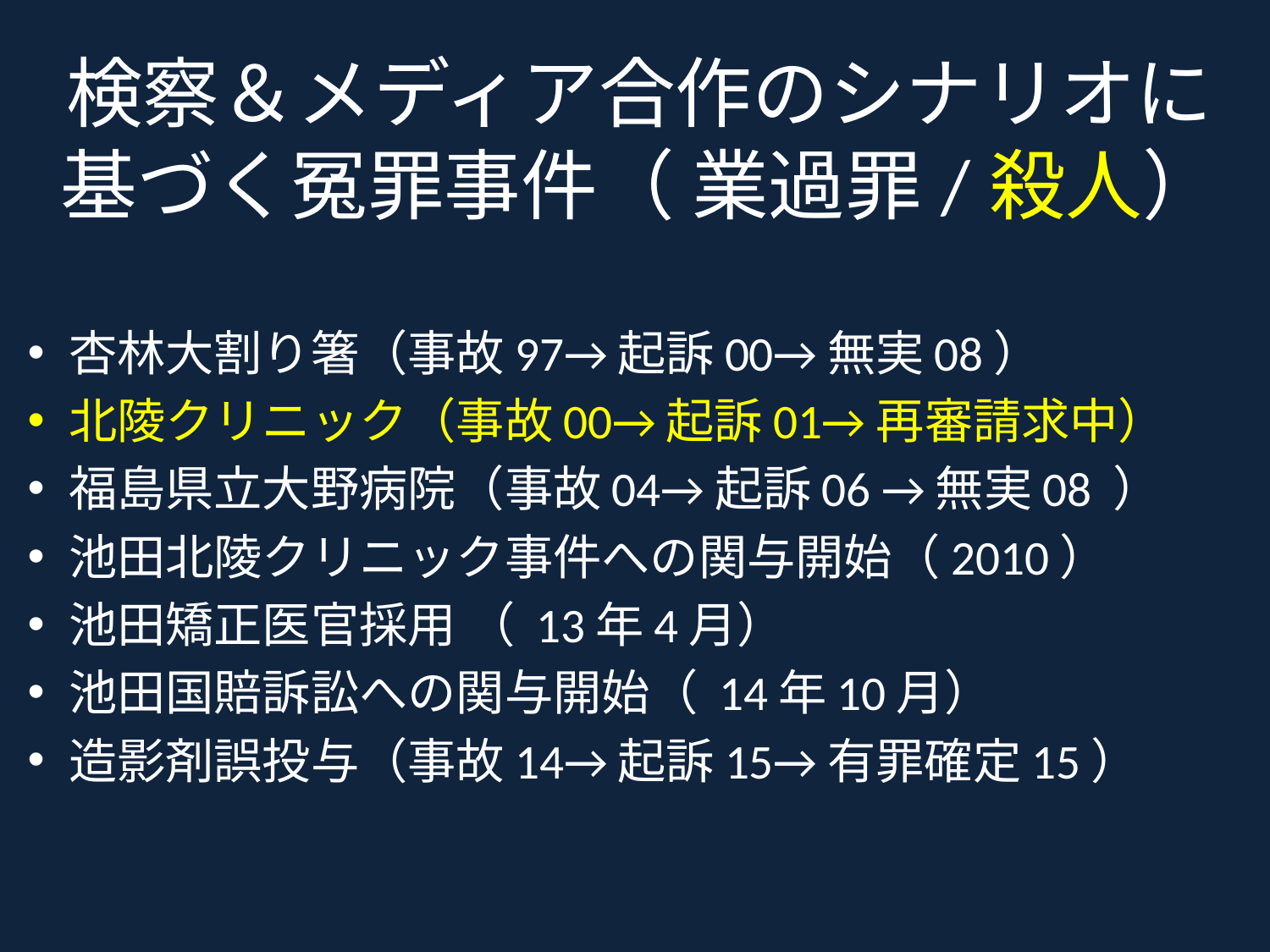

# 検察＆メディア合作のシナリオに基づく冤罪事件（ 業過罪/殺人）
杏林大割り箸（事故97→起訴00→無実08）
北陵クリニック（事故00→起訴01→再審請求中）
福島県立大野病院（事故04→起訴06 →無実08 ）
池田北陵クリニック事件への関与開始（2010）
池田矯正医官採用 （ 13年4月）
池田国賠訴訟への関与開始（ 14年10月）
造影剤誤投与（事故14→起訴15→有罪確定15）